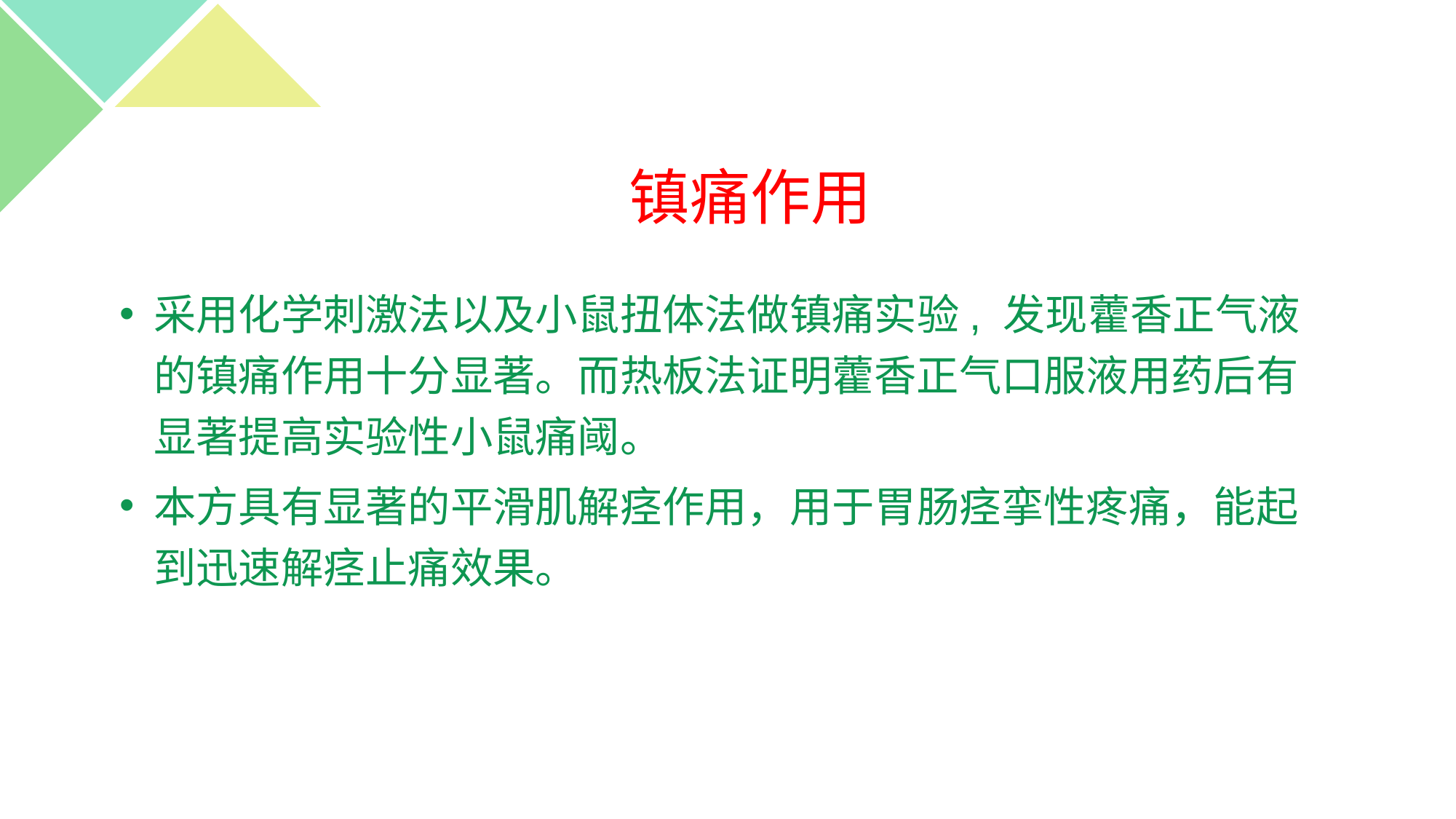

# 镇痛作用
采用化学刺激法以及小鼠扭体法做镇痛实验, 发现藿香正气液的镇痛作用十分显著。而热板法证明藿香正气口服液用药后有显著提高实验性小鼠痛阈。
本方具有显著的平滑肌解痉作用，用于胃肠痉挛性疼痛，能起到迅速解痉止痛效果。